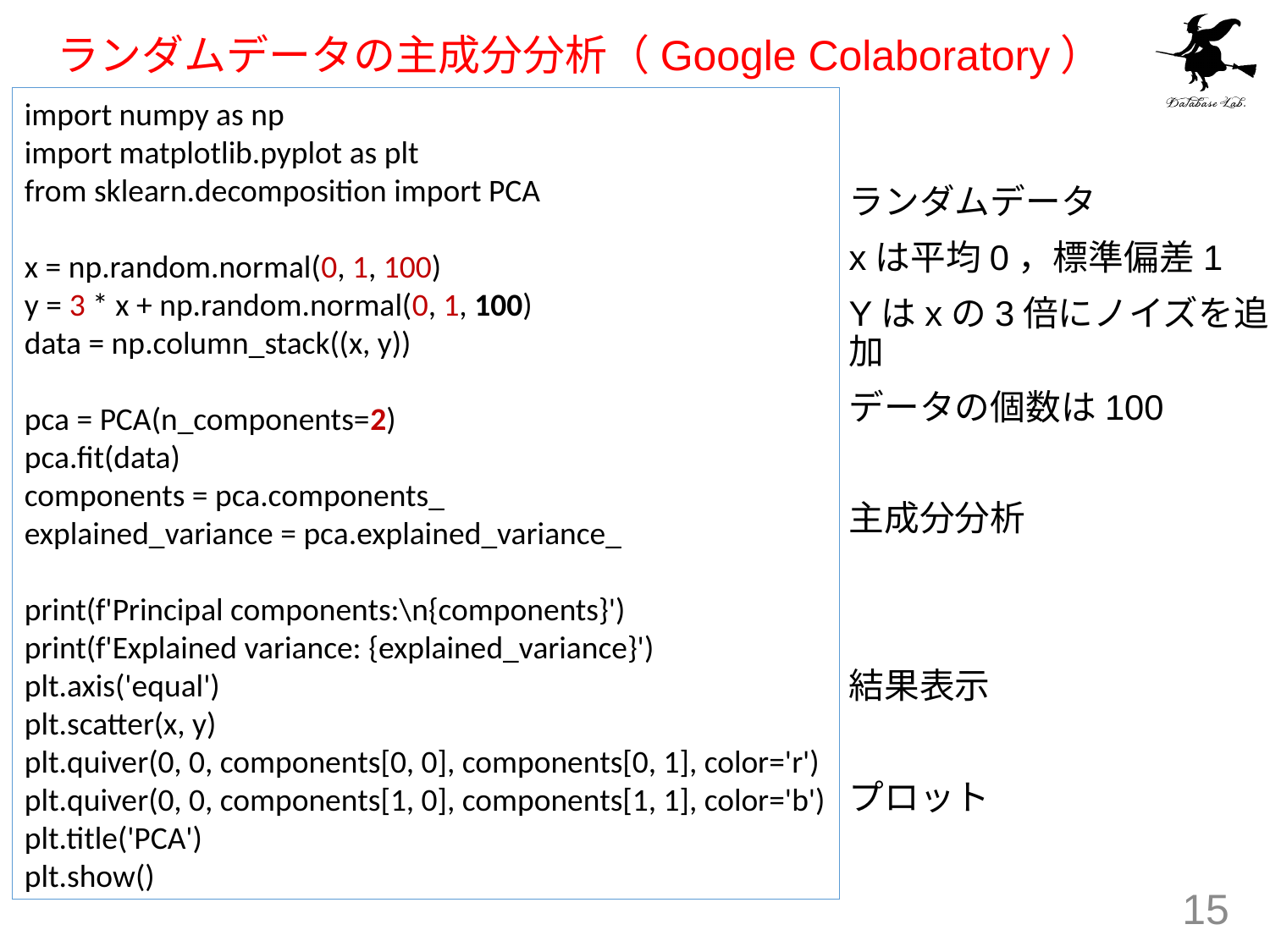

# ランダムデータの主成分分析（Google Colaboratory）
import numpy as np
import matplotlib.pyplot as plt
from sklearn.decomposition import PCA

x = np.random.normal(0, 1, 100)
y = 3 * x + np.random.normal(0, 1, 100)
data = np.column_stack((x, y))

pca = PCA(n_components=2)
pca.fit(data)
components = pca.components_
explained_variance = pca.explained_variance_

print(f'Principal components:\n{components}')
print(f'Explained variance: {explained_variance}')
plt.axis('equal')
plt.scatter(x, y)
plt.quiver(0, 0, components[0, 0], components[0, 1], color='r')
plt.quiver(0, 0, components[1, 0], components[1, 1], color='b')
plt.title('PCA')
plt.show()
ランダムデータ
xは平均0，標準偏差1
Yはxの3倍にノイズを追加
データの個数は100

主成分分析

結果表示

プロット
15